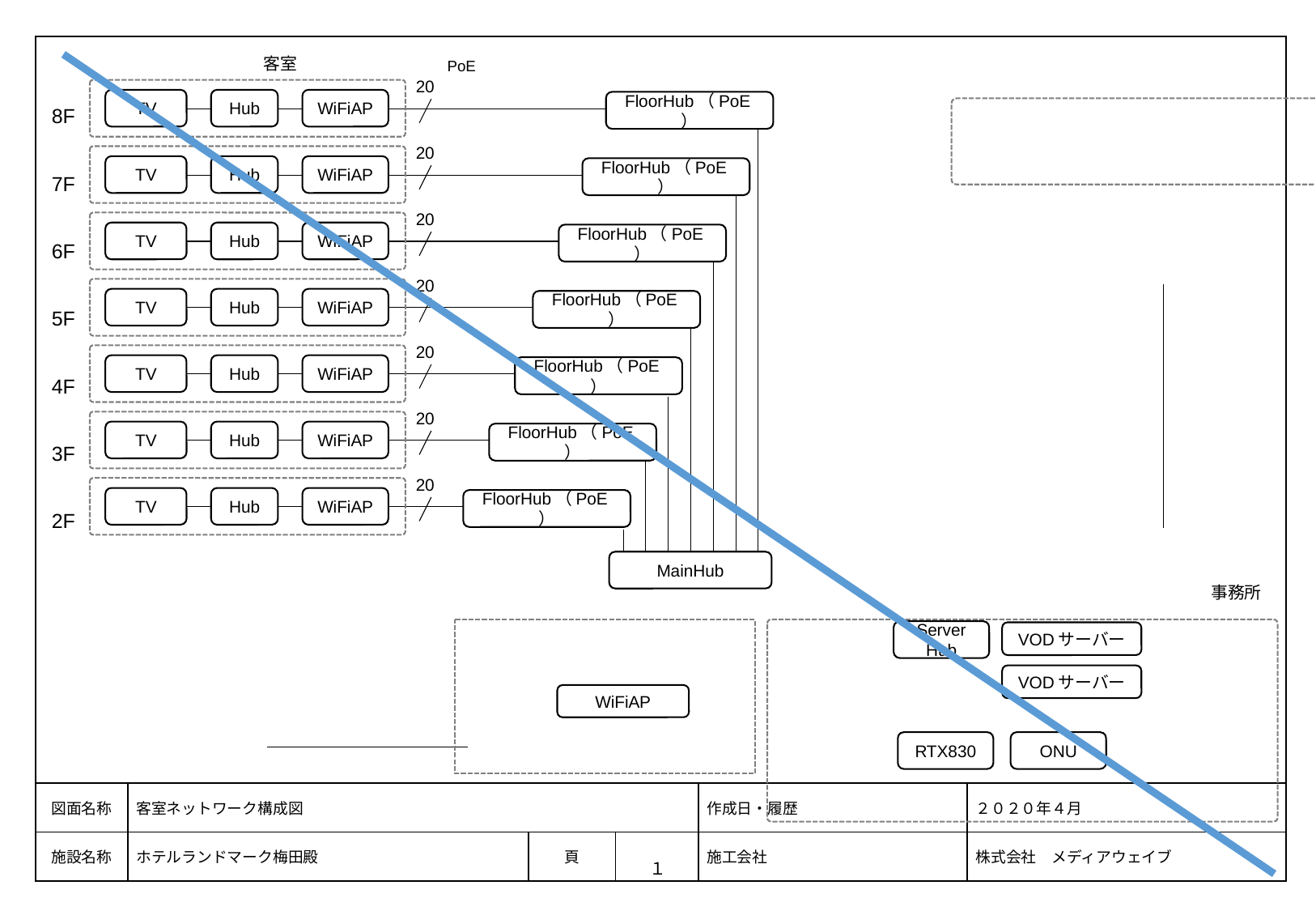

客室
PoE
8F
7F
6F
5F
4F
3F
2F
20

TV
Hub
WiFiAP
FloorHub（PoE）

20

TV
Hub
WiFiAP
FloorHub（PoE）
20

TV
Hub
WiFiAP
FloorHub（PoE）
20

TV
Hub
WiFiAP
FloorHub（PoE）
20

TV
Hub
WiFiAP
FloorHub（PoE）
20

TV
Hub
WiFiAP
FloorHub（PoE）
20

TV
Hub
WiFiAP
FloorHub（PoE）
MainHub
事務所

Server
Hub
VODサーバー
VODサーバー
WiFiAP
RTX830
ONU
１